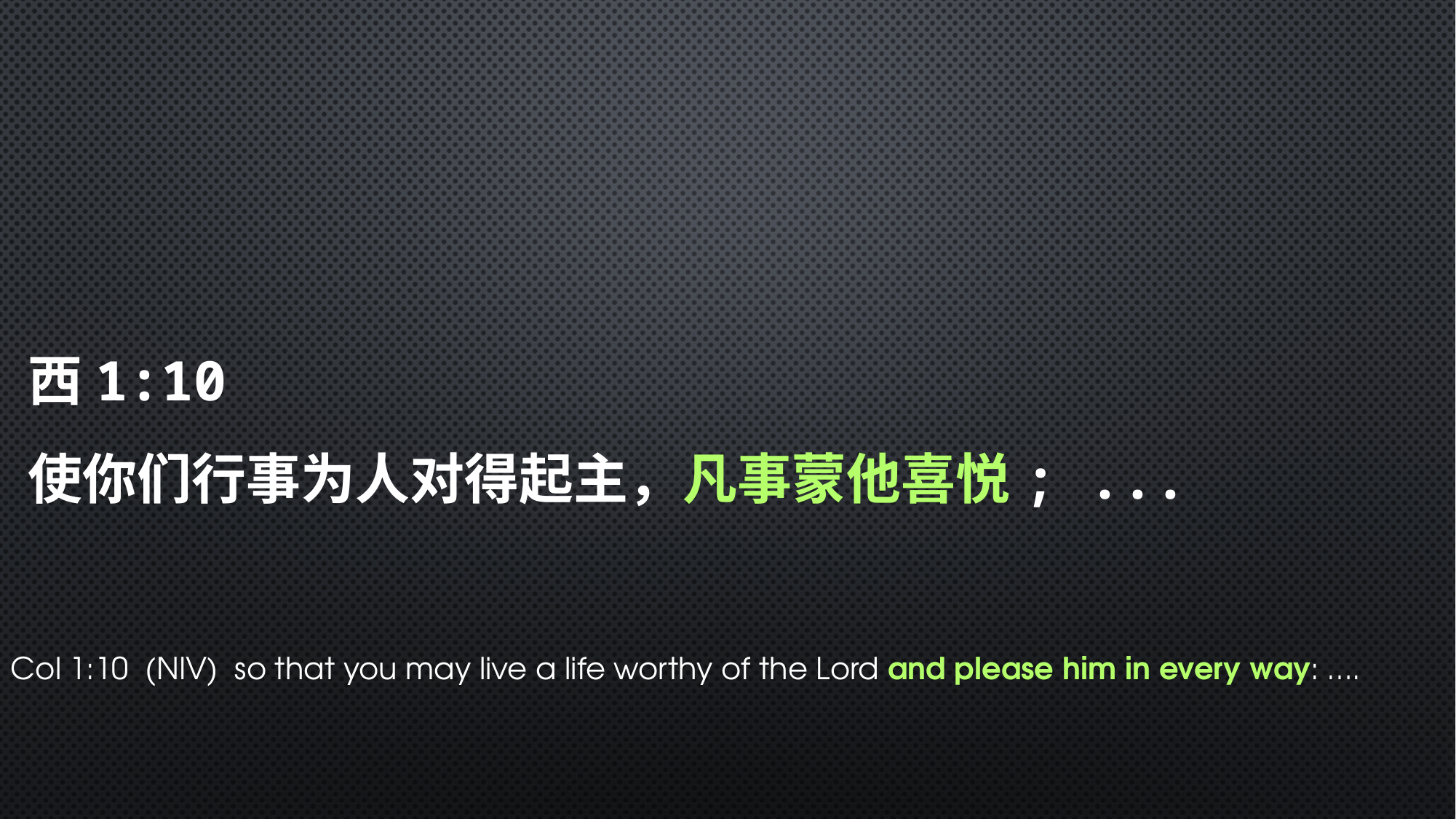

西1:10
使你们行事为人对得起主，凡事蒙他喜悦; ...
Col 1:10  (NIV)  so that you may live a life worthy of the Lord and please him in every way: ….